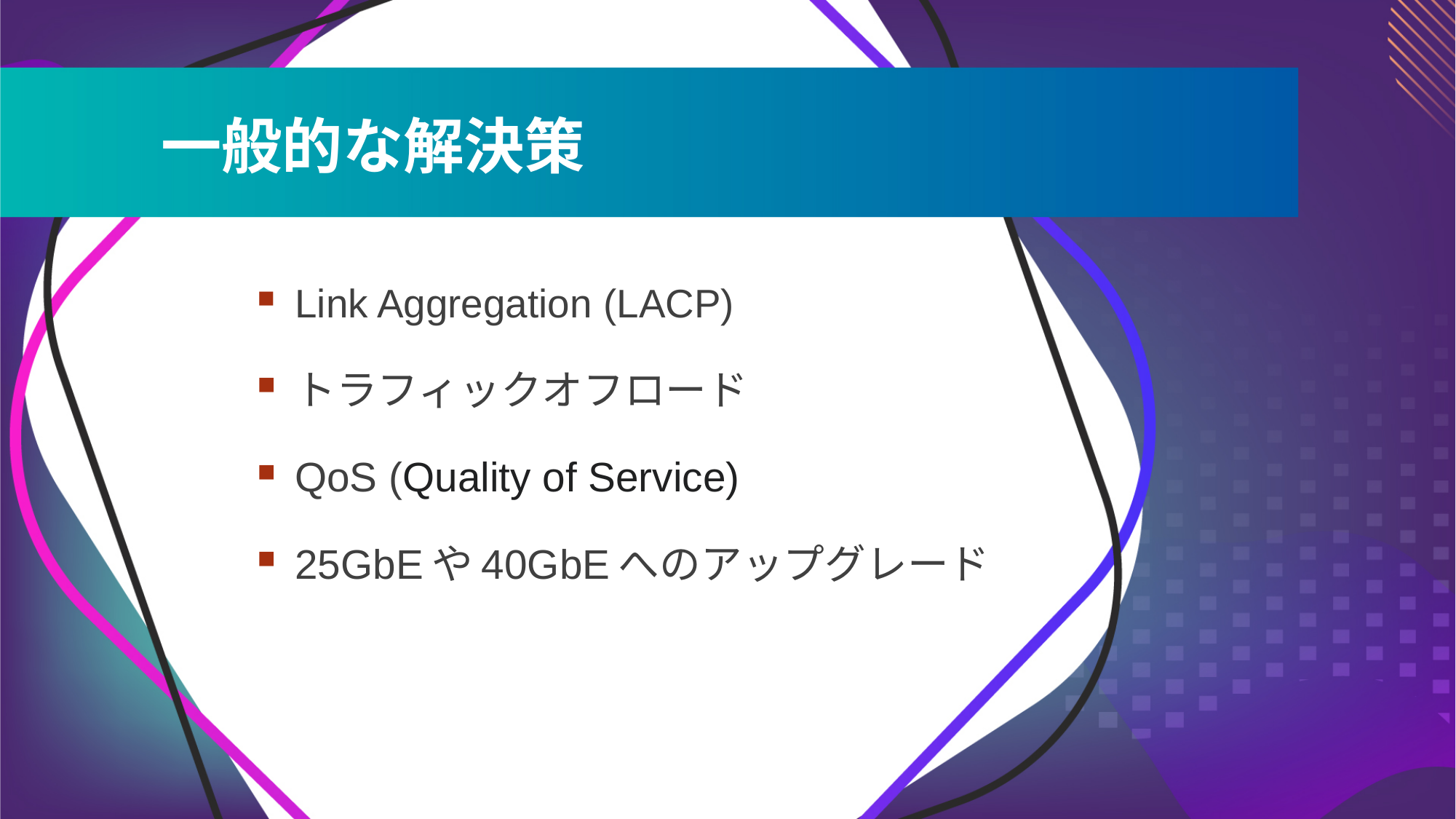

# 一般的な解決策
Link Aggregation (LACP)
トラフィックオフロード
QoS (Quality of Service)
25GbEや40GbEへのアップグレード